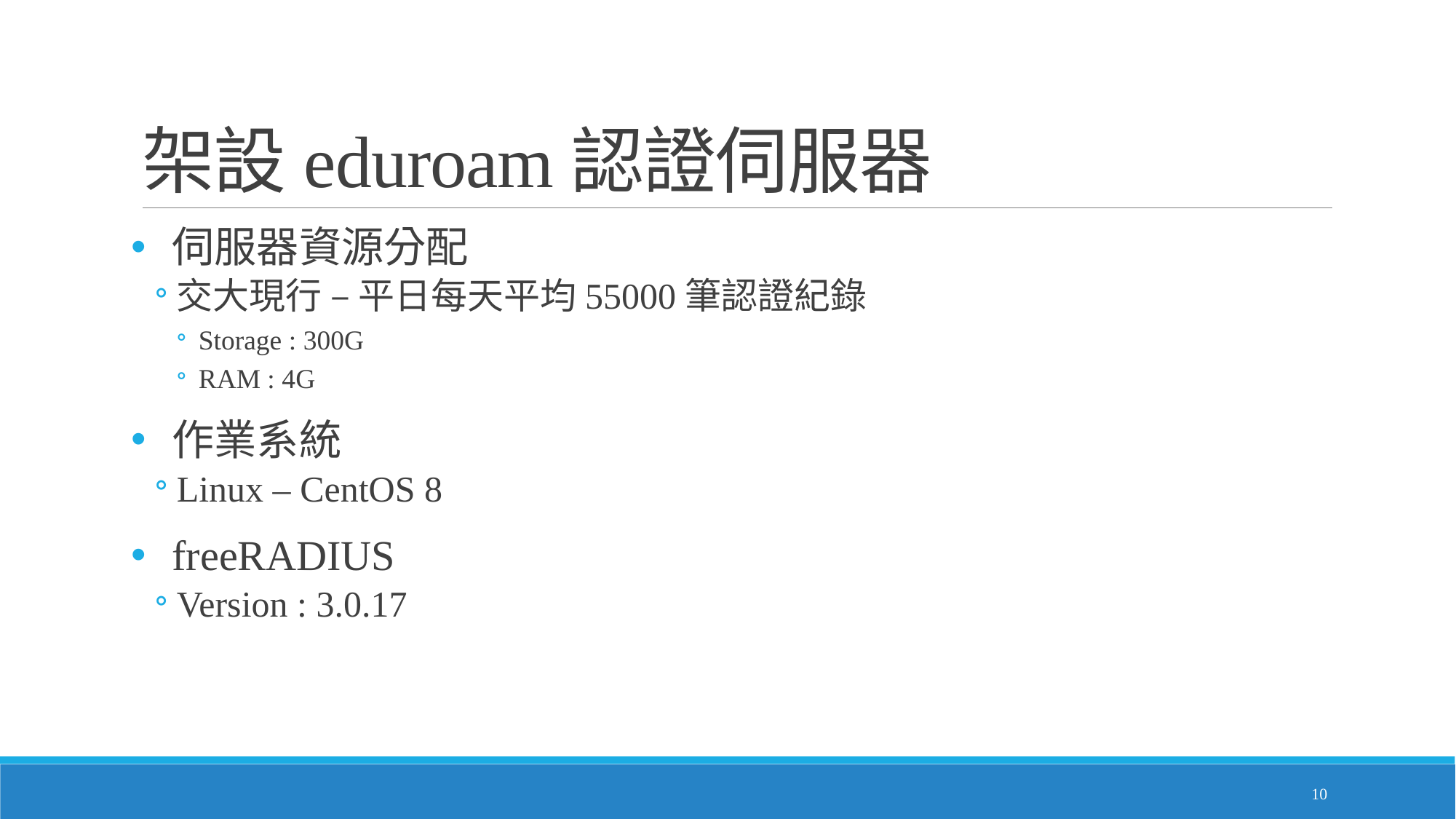

# 架設eduroam認證伺服器
伺服器資源分配
交大現行 – 平日每天平均55000筆認證紀錄
Storage : 300G
RAM : 4G
作業系統
Linux – CentOS 8
freeRADIUS
Version : 3.0.17

10